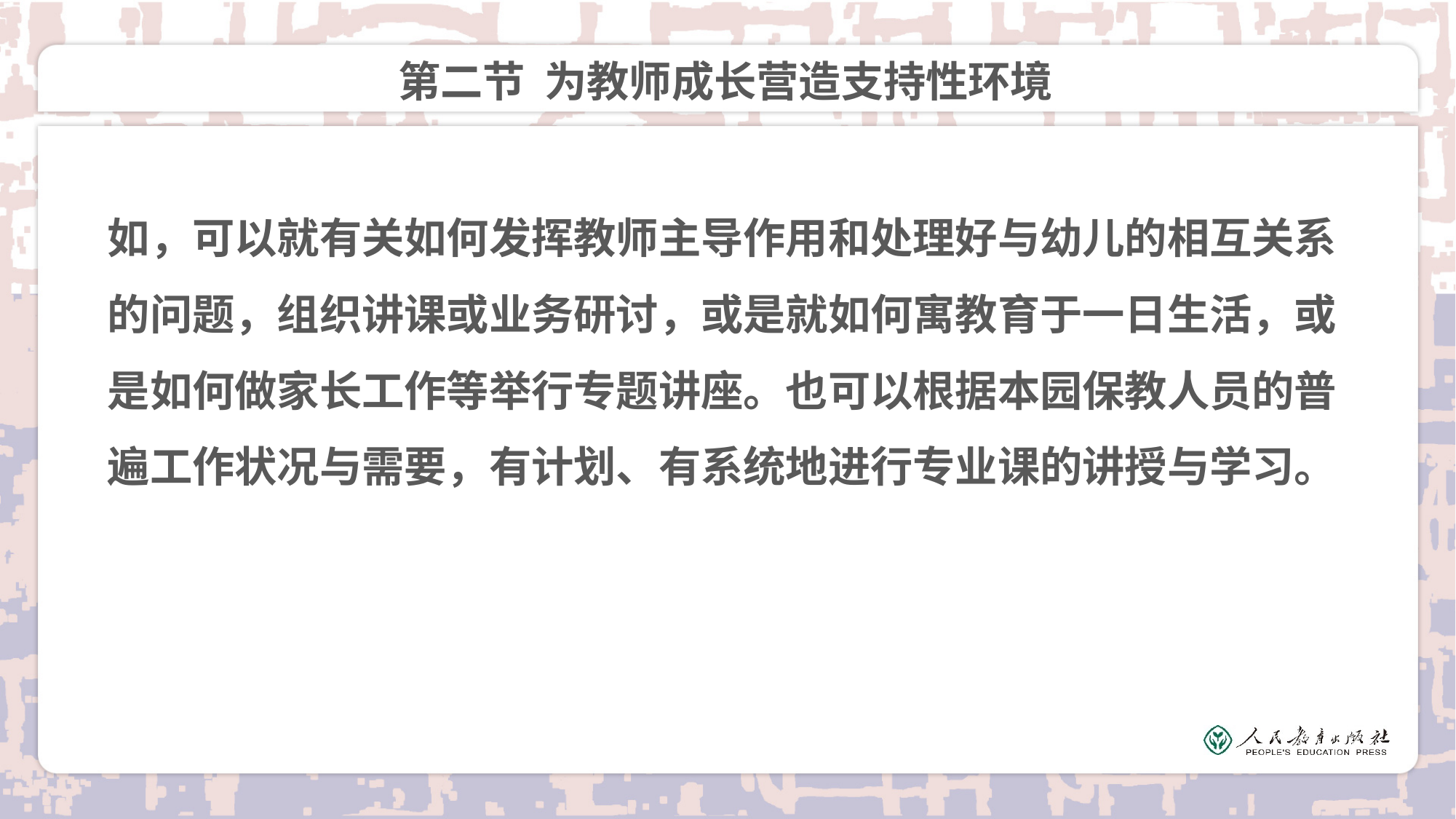

# 第二节  为教师成长营造支持性环境
如，可以就有关如何发挥教师主导作用和处理好与幼儿的相互关系的问题，组织讲课或业务研讨，或是就如何寓教育于一日生活，或是如何做家长工作等举行专题讲座。也可以根据本园保教人员的普遍工作状况与需要，有计划、有系统地进行专业课的讲授与学习。